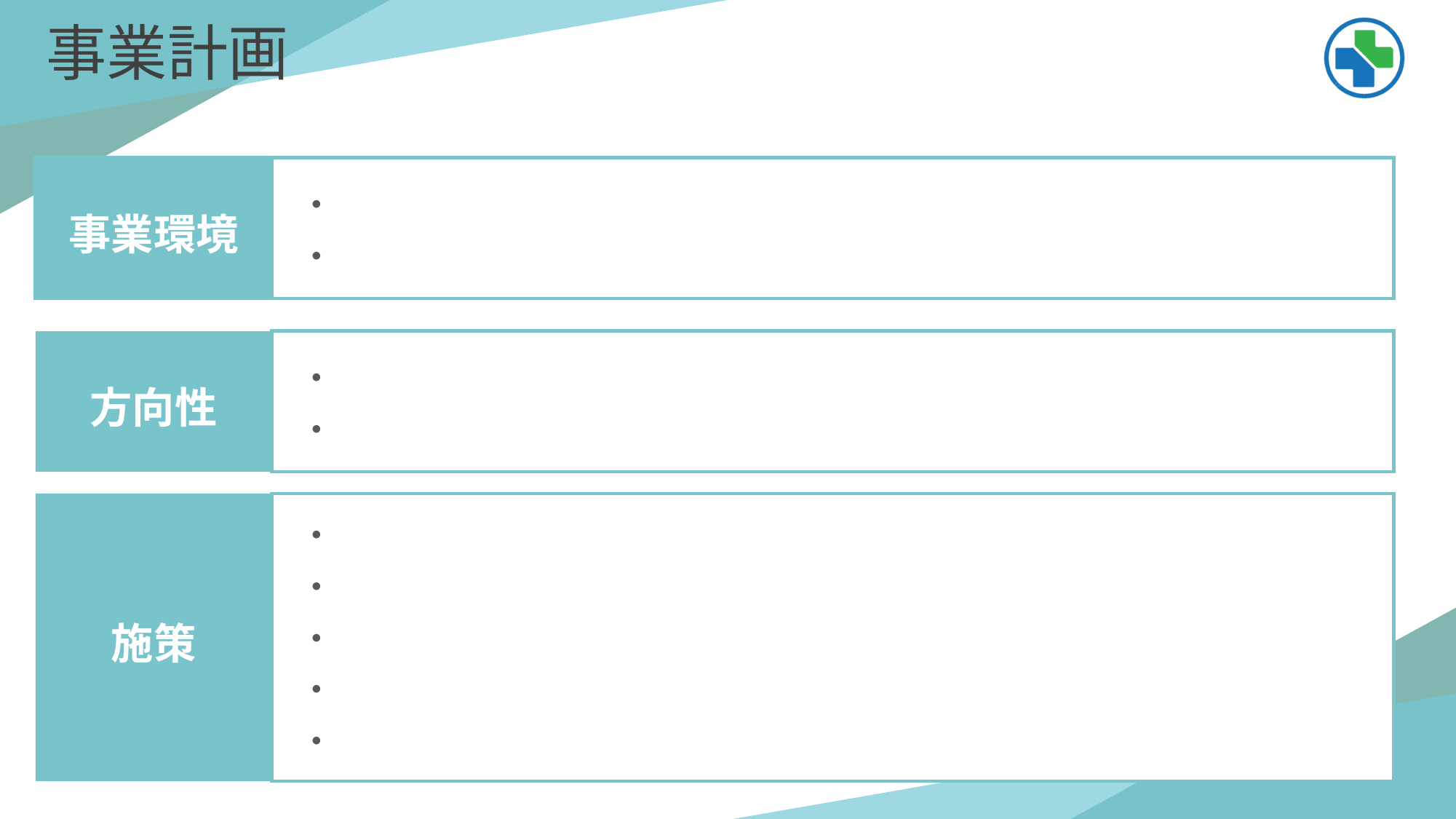

# 事業計画
事業環境

・
・
方向性

・
・
施策

・
・
・
・
・